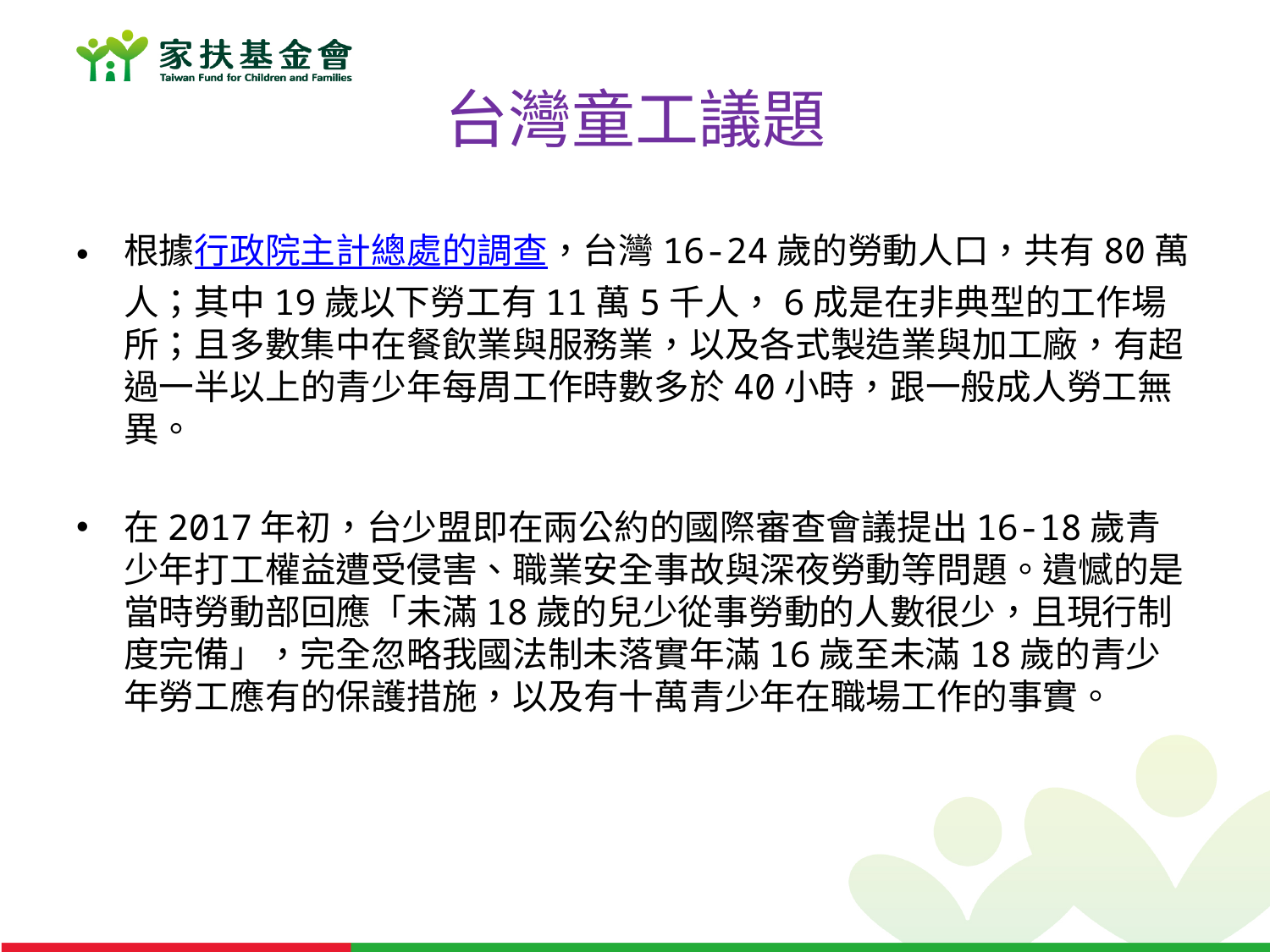

# 台灣童工議題
根據行政院主計總處的調查，台灣16-24歲的勞動人口，共有80萬人；其中19歲以下勞工有11萬5千人，6成是在非典型的工作場所；且多數集中在餐飲業與服務業，以及各式製造業與加工廠，有超過一半以上的青少年每周工作時數多於40小時，跟一般成人勞工無異。

在2017年初，台少盟即在兩公約的國際審查會議提出16-18歲青少年打工權益遭受侵害、職業安全事故與深夜勞動等問題。遺憾的是當時勞動部回應「未滿18歲的兒少從事勞動的人數很少，且現行制度完備」，完全忽略我國法制未落實年滿16歲至未滿18歲的青少年勞工應有的保護措施，以及有十萬青少年在職場工作的事實。